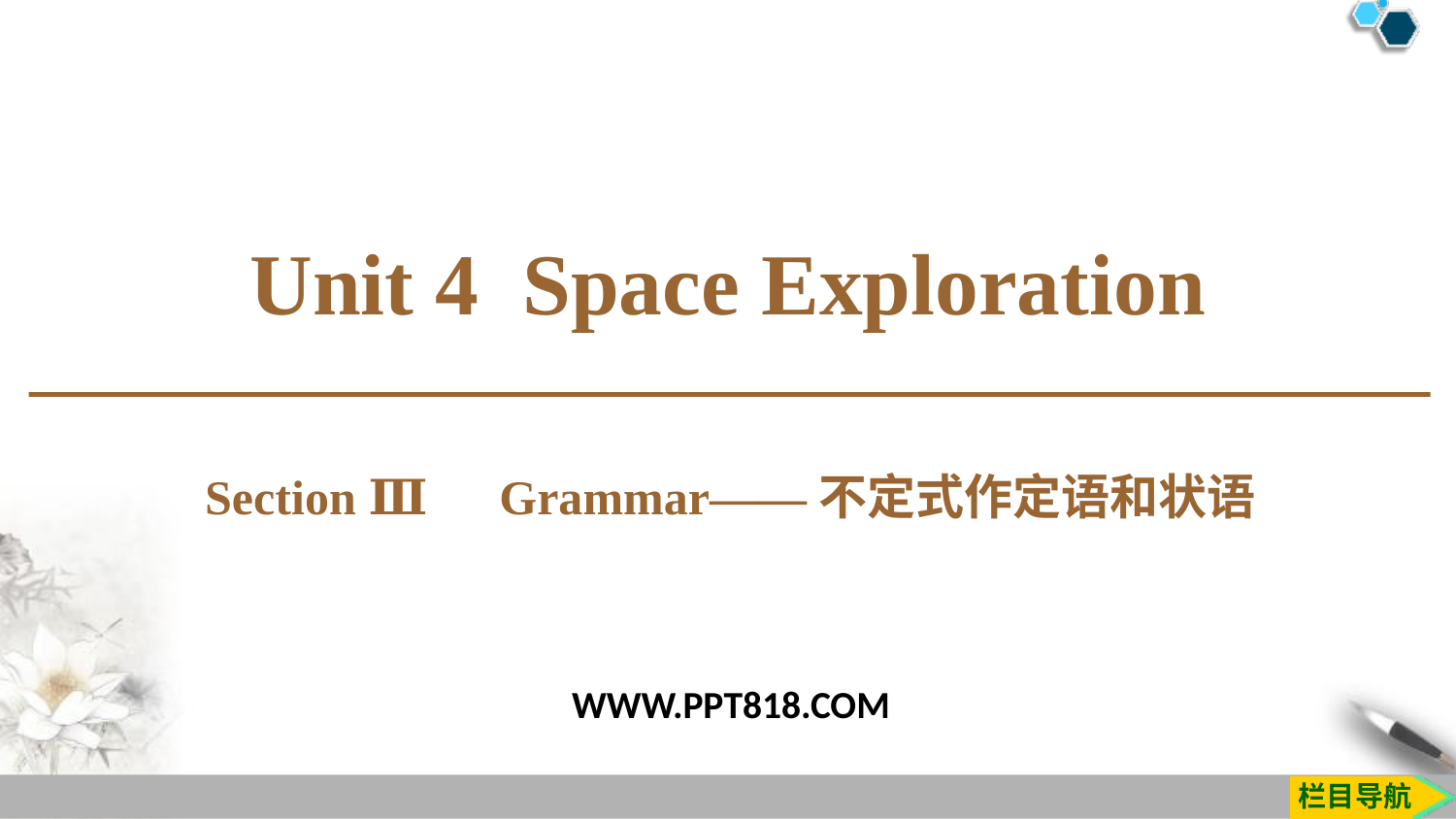

Unit 4  Space Exploration

Section Ⅲ　Grammar——不定式作定语和状语
WWW.PPT818.COM